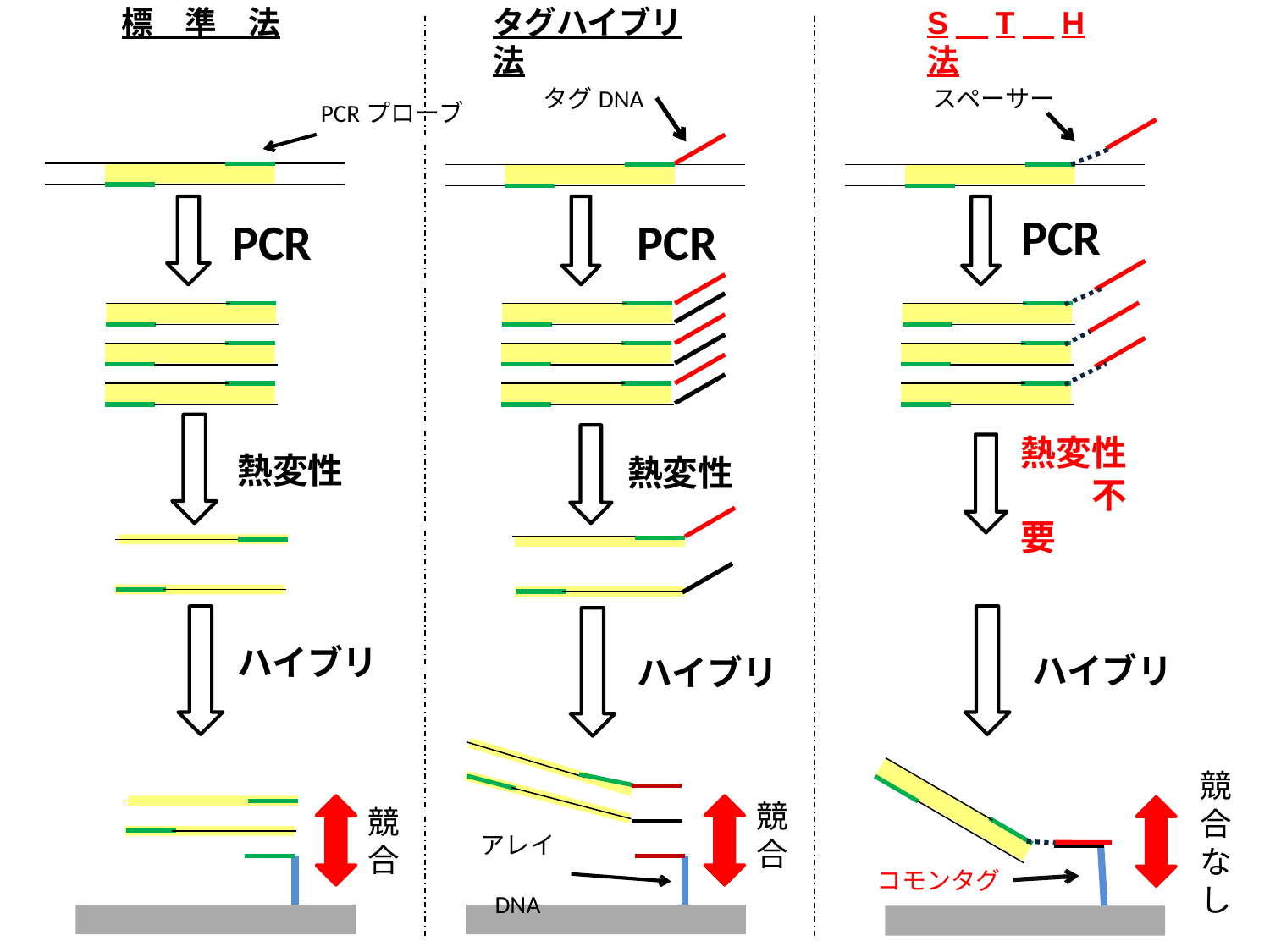

標　準　法
タグハイブリ法
S　T　H法
タグDNA
スペーサー
PCRプローブ

PCR
PCR
PCR

熱変性
　　不要

熱変性
熱変性

ハイブリ
ハイブリ
ハイブリ
競合なし

競合

競合

アレイ
　　DNA

コモンタグ